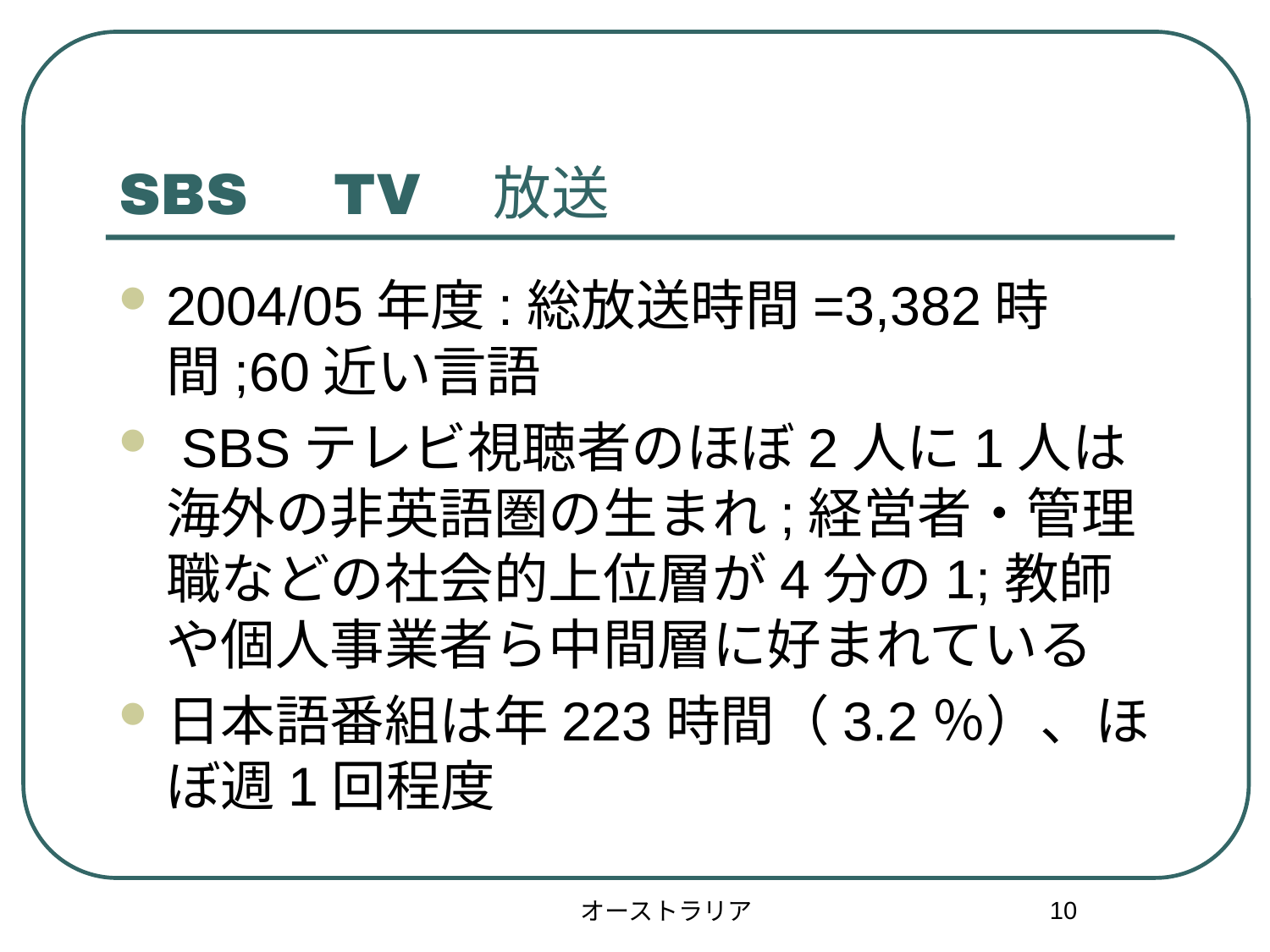

# SBS　TV　放送
2004/05年度:総放送時間=3,382時間;60近い言語
 SBSテレビ視聴者のほぼ2人に1人は海外の非英語圏の生まれ;経営者・管理職などの社会的上位層が4分の1;教師や個人事業者ら中間層に好まれている
日本語番組は年223時間（3.2％）、ほぼ週1回程度
10
オーストラリア